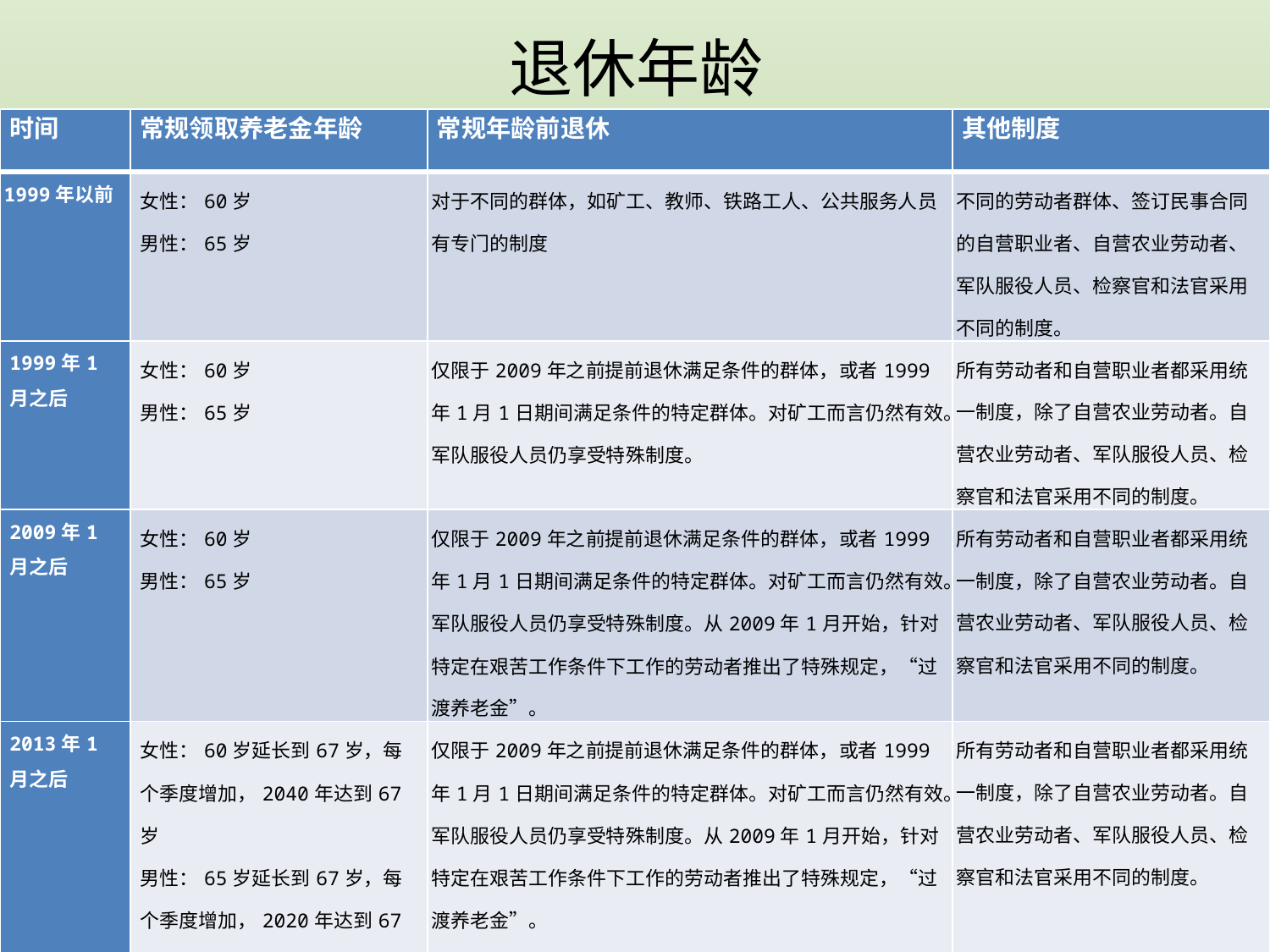

# 退休年龄
| 时间 | 常规领取养老金年龄 | 常规年龄前退休 | 其他制度 |
| --- | --- | --- | --- |
| 1999年以前 | 女性：60岁 男性：65岁 | 对于不同的群体，如矿工、教师、铁路工人、公共服务人员有专门的制度 | 不同的劳动者群体、签订民事合同的自营职业者、自营农业劳动者、军队服役人员、检察官和法官采用不同的制度。 |
| 1999年1月之后 | 女性：60岁 男性：65岁 | 仅限于2009年之前提前退休满足条件的群体，或者1999年1月1日期间满足条件的特定群体。对矿工而言仍然有效。军队服役人员仍享受特殊制度。 | 所有劳动者和自营职业者都采用统一制度，除了自营农业劳动者。自营农业劳动者、军队服役人员、检察官和法官采用不同的制度。 |
| 2009年1月之后 | 女性：60岁 男性：65岁 | 仅限于2009年之前提前退休满足条件的群体，或者1999年1月1日期间满足条件的特定群体。对矿工而言仍然有效。军队服役人员仍享受特殊制度。从2009年1月开始，针对特定在艰苦工作条件下工作的劳动者推出了特殊规定，“过渡养老金”。 | 所有劳动者和自营职业者都采用统一制度，除了自营农业劳动者。自营农业劳动者、军队服役人员、检察官和法官采用不同的制度。 |
| 2013年1月之后 | 女性：60岁延长到67岁，每个季度增加，2040年达到67岁 男性：65岁延长到67岁，每个季度增加，2020年达到67岁 | 仅限于2009年之前提前退休满足条件的群体，或者1999年1月1日期间满足条件的特定群体。对矿工而言仍然有效。军队服役人员仍享受特殊制度。从2009年1月开始，针对特定在艰苦工作条件下工作的劳动者推出了特殊规定，“过渡养老金”。 | 所有劳动者和自营职业者都采用统一制度，除了自营农业劳动者。自营农业劳动者、军队服役人员、检察官和法官采用不同的制度。 |
| 2017年10月之后 | 女性：60岁 男性：65岁 | 仅限于2009年之前提前退休满足条件的群体，或者1999年1月1日期间满足条件的特定群体。对矿工而言仍然有效。军队服役人员仍享受特殊制度。从2009年1月开始，针对特定在艰苦工作条件下工作的劳动者推出了特殊规定，“过渡养老金”。 | 所有劳动者和自营职业者都采用统一制度，除了自营农业劳动者。自营农业劳动者、军队服役人员、检察官和法官采用不同的制度。 |